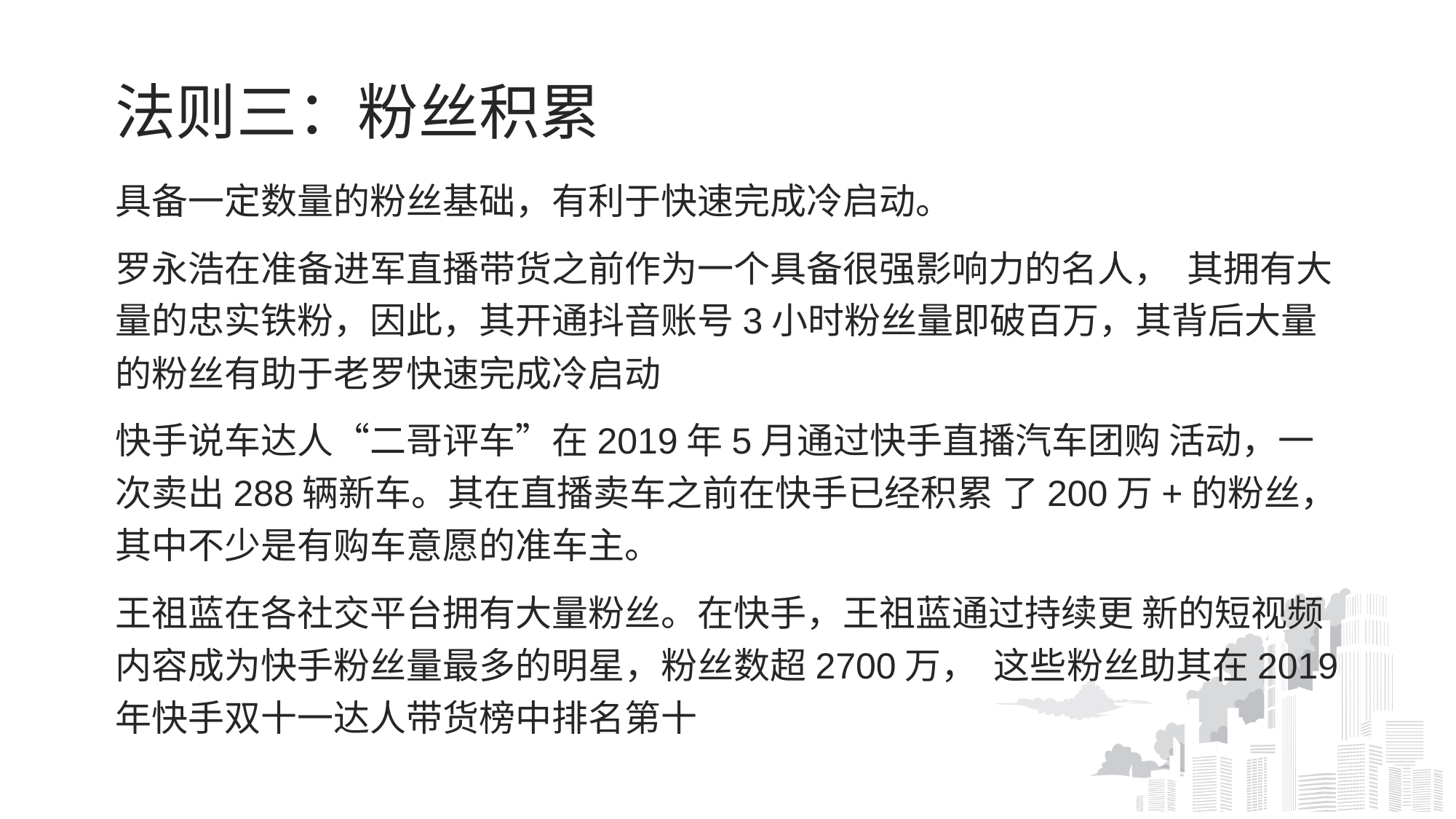

# 法则三：粉丝积累
具备一定数量的粉丝基础，有利于快速完成冷启动。
罗永浩在准备进军直播带货之前作为一个具备很强影响力的名人，  其拥有大量的忠实铁粉，因此，其开通抖音账号3小时粉丝量即破百万，其背后大量的粉丝有助于老罗快速完成冷启动
快手说车达人“二哥评车”在2019年5月通过快手直播汽车团购 活动，一次卖出288辆新车。其在直播卖车之前在快手已经积累 了200万+的粉丝，其中不少是有购车意愿的准车主。
王祖蓝在各社交平台拥有大量粉丝。在快手，王祖蓝通过持续更 新的短视频内容成为快手粉丝量最多的明星，粉丝数超2700万，  这些粉丝助其在2019年快手双十一达人带货榜中排名第十